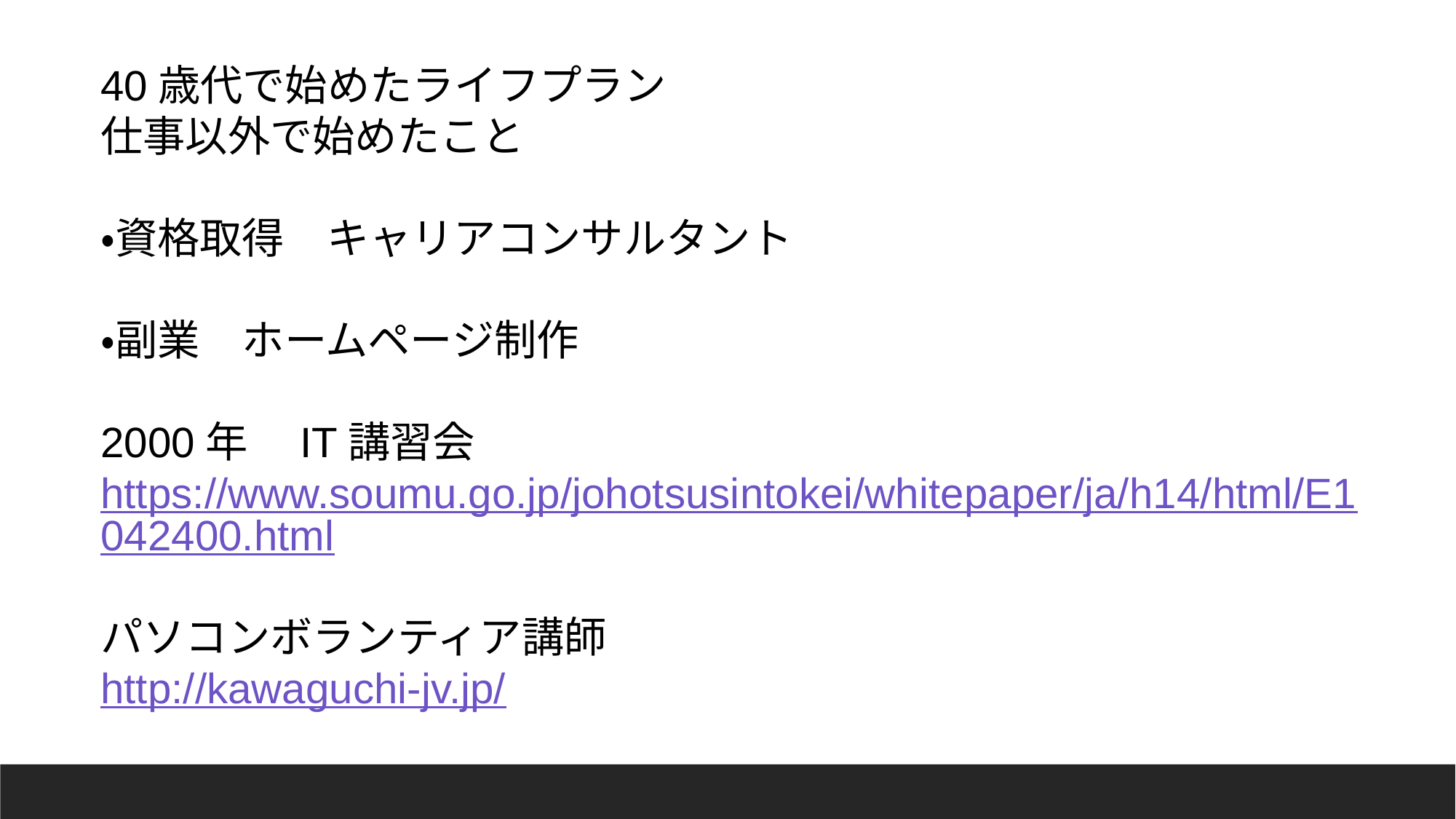

40歳代で始めたライフプラン
仕事以外で始めたこと

・資格取得　キャリアコンサルタント

・副業　ホームページ制作

2000年　IT講習会
https://www.soumu.go.jp/johotsusintokei/whitepaper/ja/h14/html/E1042400.html

パソコンボランティア講師
http://kawaguchi-jv.jp/